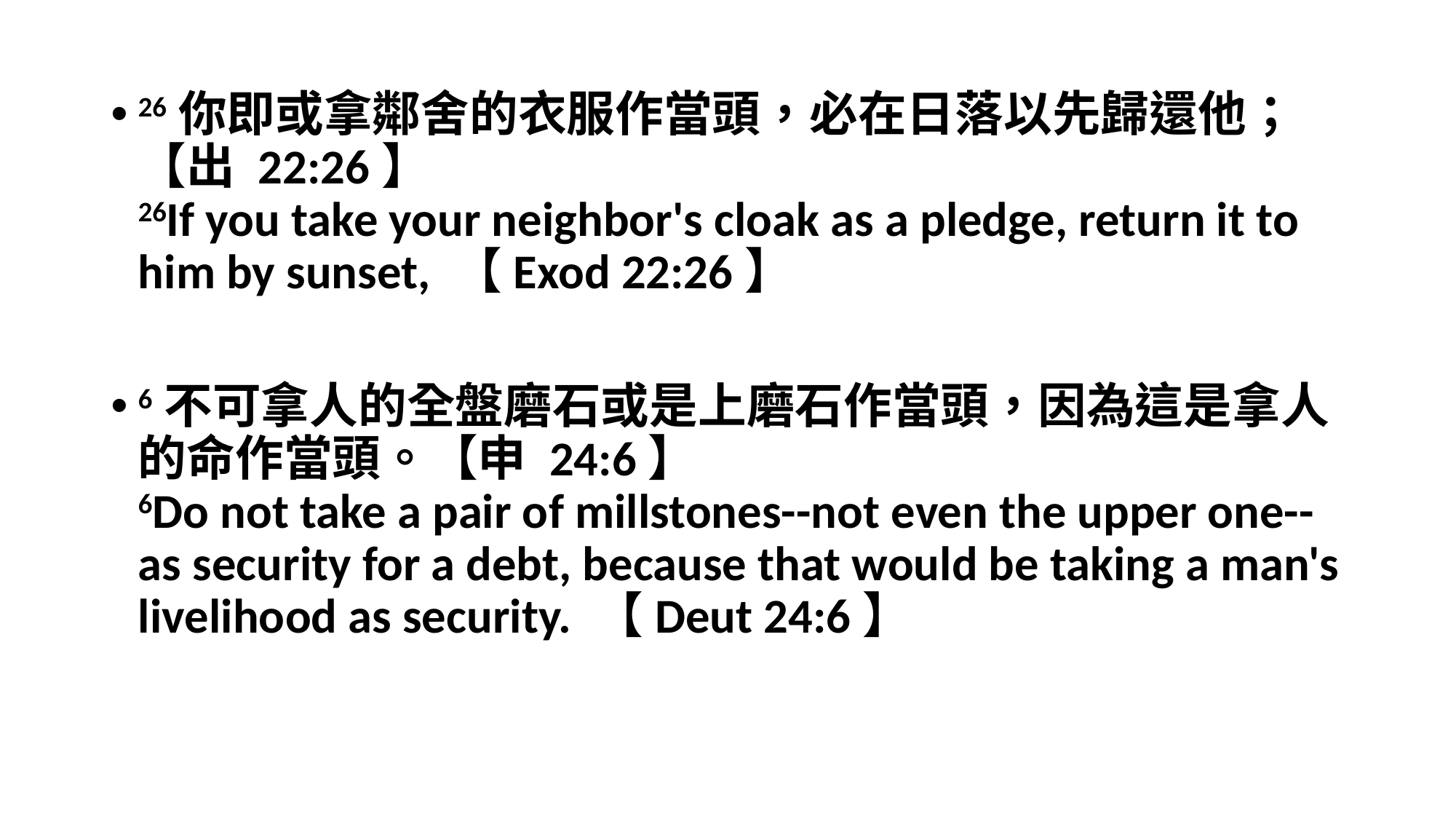

#
26你即或拿鄰舍的衣服作當頭，必在日落以先歸還他；【出 22:26】
26If you take your neighbor's cloak as a pledge, return it to him by sunset, 【Exod 22:26】

6不可拿人的全盤磨石或是上磨石作當頭，因為這是拿人的命作當頭。【申 24:6】
6Do not take a pair of millstones--not even the upper one--as security for a debt, because that would be taking a man's livelihood as security. 【Deut 24:6】